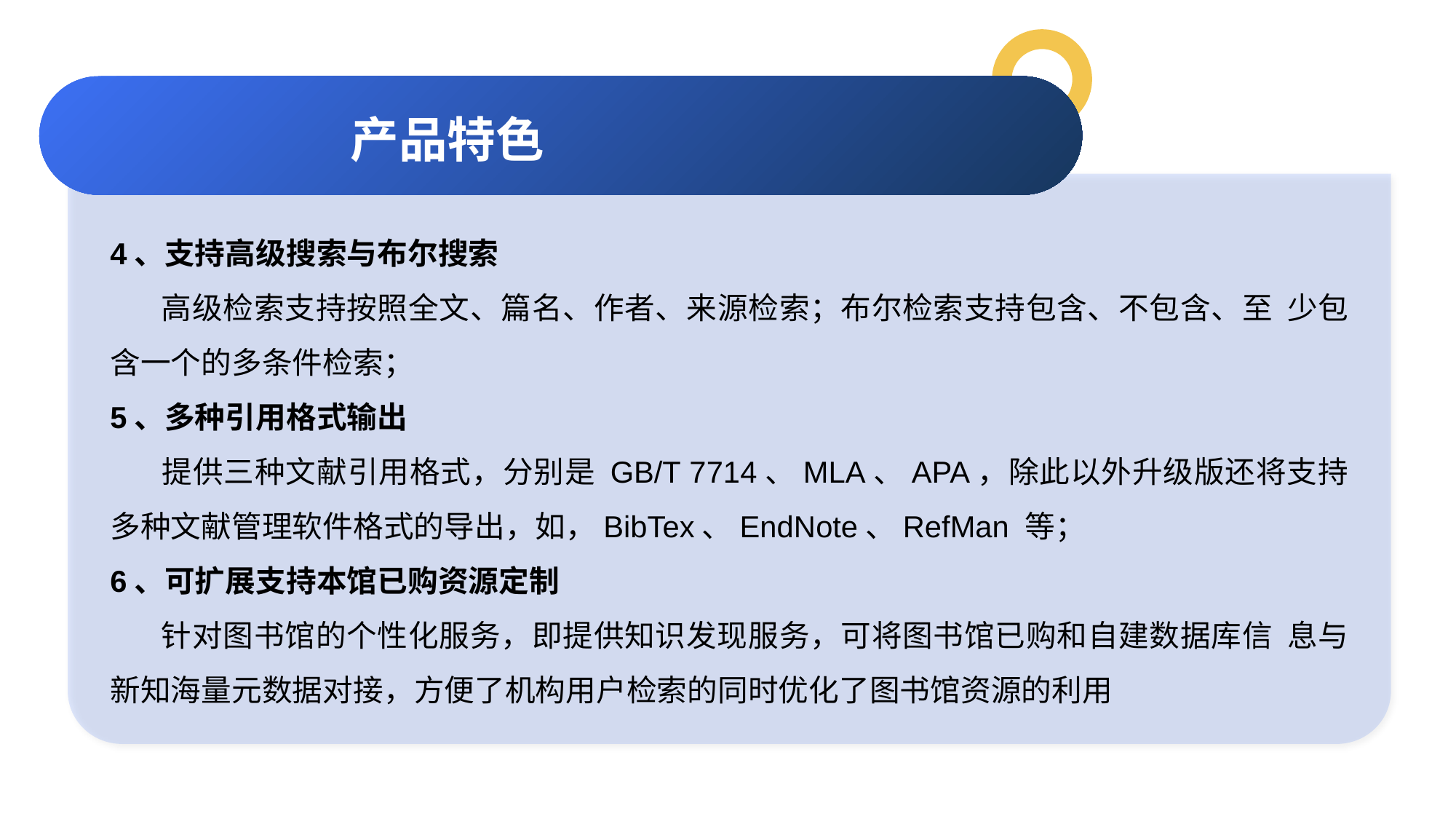

产品特色

4、支持高级搜索与布尔搜索
      高级检索支持按照全文、篇名、作者、来源检索；布尔检索支持包含、不包含、至  少包含一个的多条件检索；
5、多种引用格式输出
      提供三种文献引用格式，分别是 GB/T 7714、MLA、APA，除此以外升级版还将支持多种文献管理软件格式的导出，如，BibTex、EndNote、RefMan 等；
6、可扩展支持本馆已购资源定制
      针对图书馆的个性化服务，即提供知识发现服务，可将图书馆已购和自建数据库信  息与新知海量元数据对接，方便了机构用户检索的同时优化了图书馆资源的利用